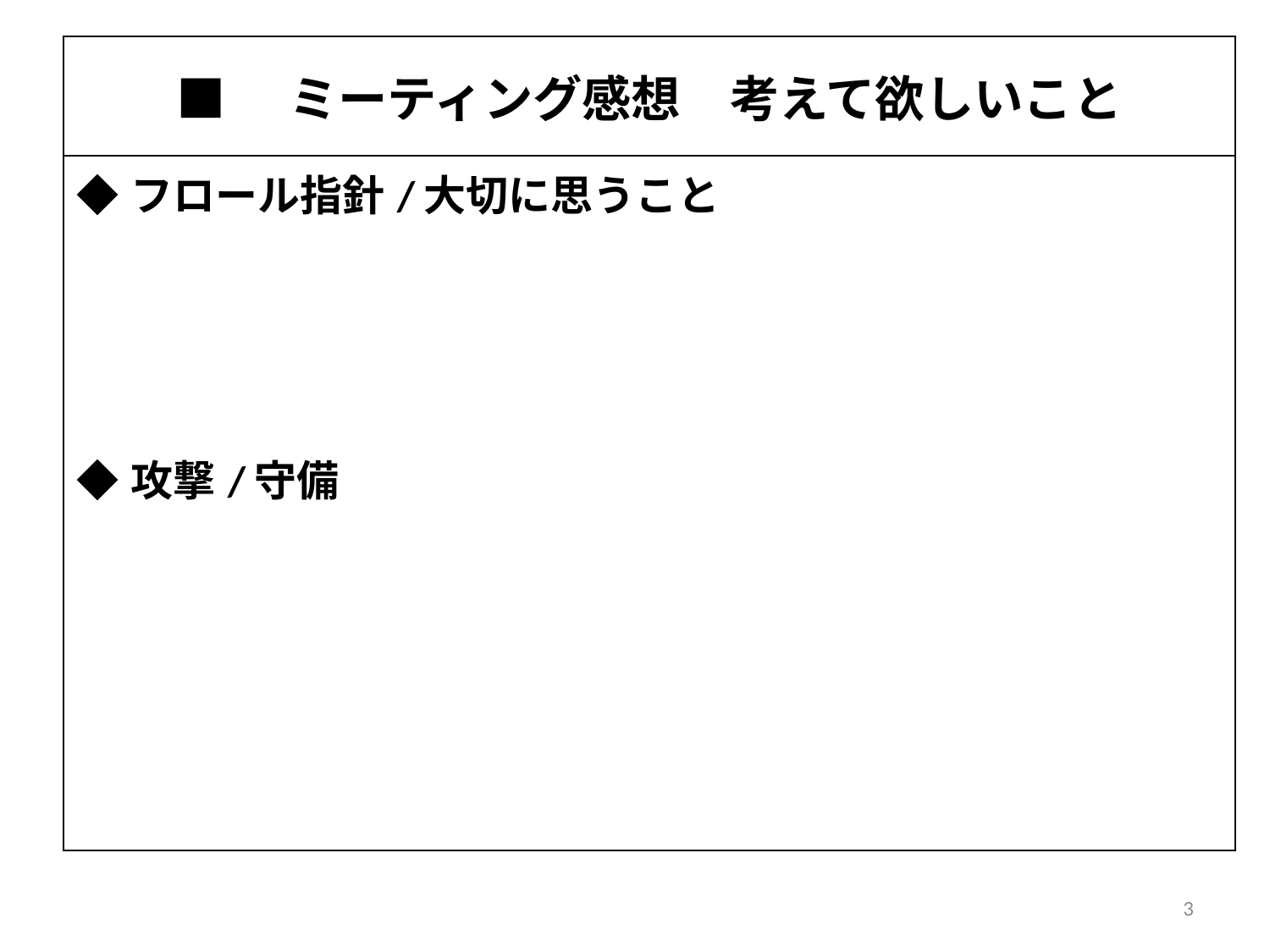

| ■　ミーティング感想　考えて欲しいこと |
| --- |
| ◆フロール指針/大切に思うこと ◆攻撃/守備 |
3